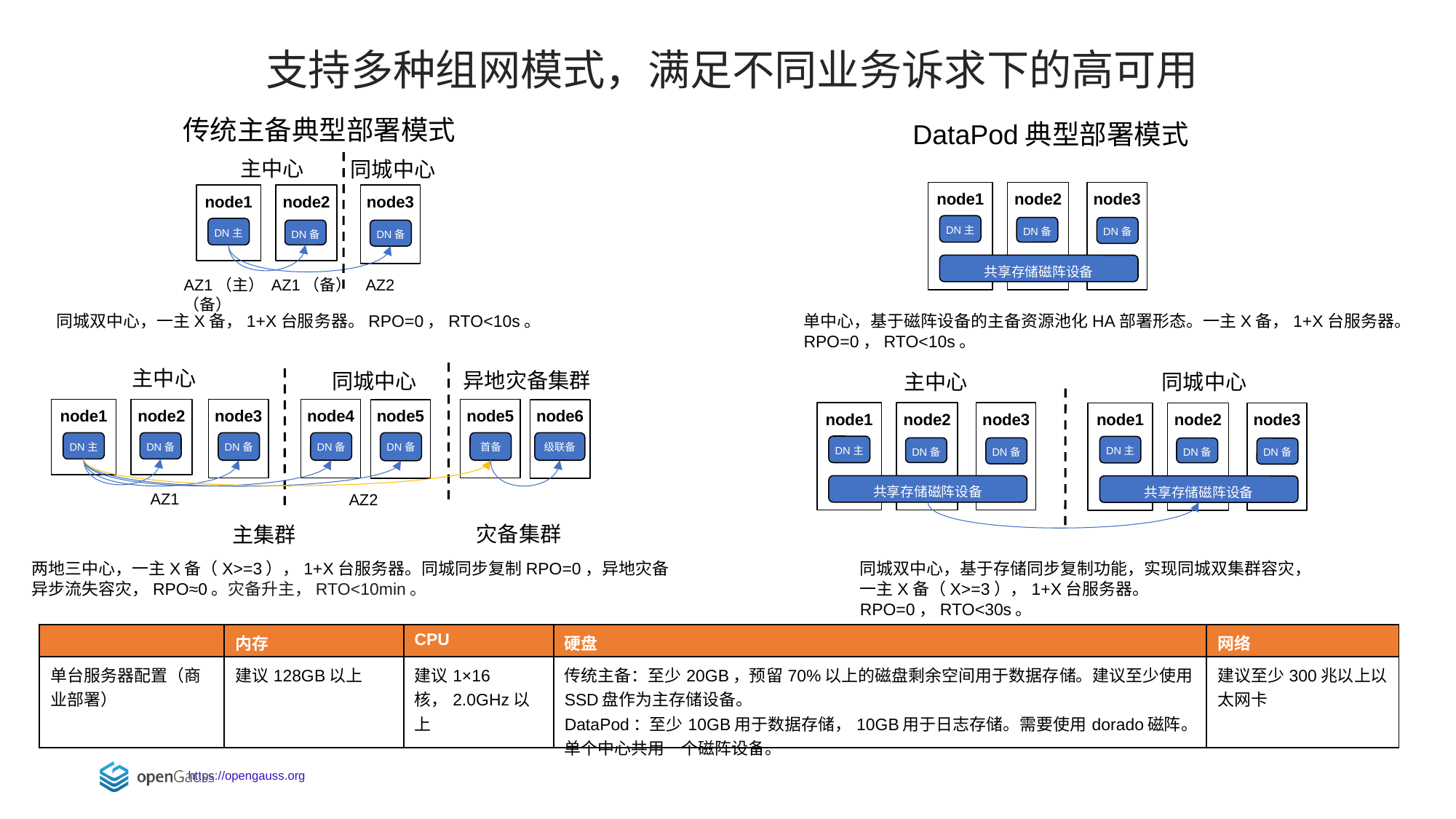

支持多种组网模式，满足不同业务诉求下的高可用
传统主备典型部署模式
DataPod典型部署模式
主中心
同城中心
node1
node2
node3
node3
node1
node2
DN主
DN备
DN备
DN主
DN备
DN备
共享存储磁阵设备
AZ1（主） AZ1（备）   AZ2（备）
同城双中心，一主X备，1+X台服务器。RPO=0，RTO<10s。
单中心，基于磁阵设备的主备资源池化HA部署形态。一主X备，1+X台服务器。 RPO=0，RTO<10s。
主中心
异地灾备集群
同城中心
主中心
同城中心
node3
node4
node5
node1
node2
node5
node6
node1
node2
node3
node1
node2
node3
DN主
DN备
DN备
DN备
DN备
首备
级联备
DN主
DN主
DN备
DN备
DN备
DN备
共享存储磁阵设备
共享存储磁阵设备
AZ1
AZ2
灾备集群
主集群
两地三中心，一主X备（X>=3），1+X台服务器。同城同步复制RPO=0，异地灾备异步流失容灾，RPO≈0。灾备升主，RTO<10min。
同城双中心，基于存储同步复制功能，实现同城双集群容灾，一主X备（X>=3），1+X台服务器。 RPO=0，RTO<30s。
|  | 内存 | CPU | 硬盘 | 网络 |
| --- | --- | --- | --- | --- |
| 单台服务器配置（商业部署） | 建议128GB以上 | 建议1×16核，2.0GHz以上 | 传统主备：至少20GB，预留70%以上的磁盘剩余空间用于数据存储。建议至少使用SSD盘作为主存储设备。 DataPod：至少10GB用于数据存储，10GB用于日志存储。需要使用dorado磁阵。单个中心共用一个磁阵设备。 | 建议至少300兆以上以太网卡 |